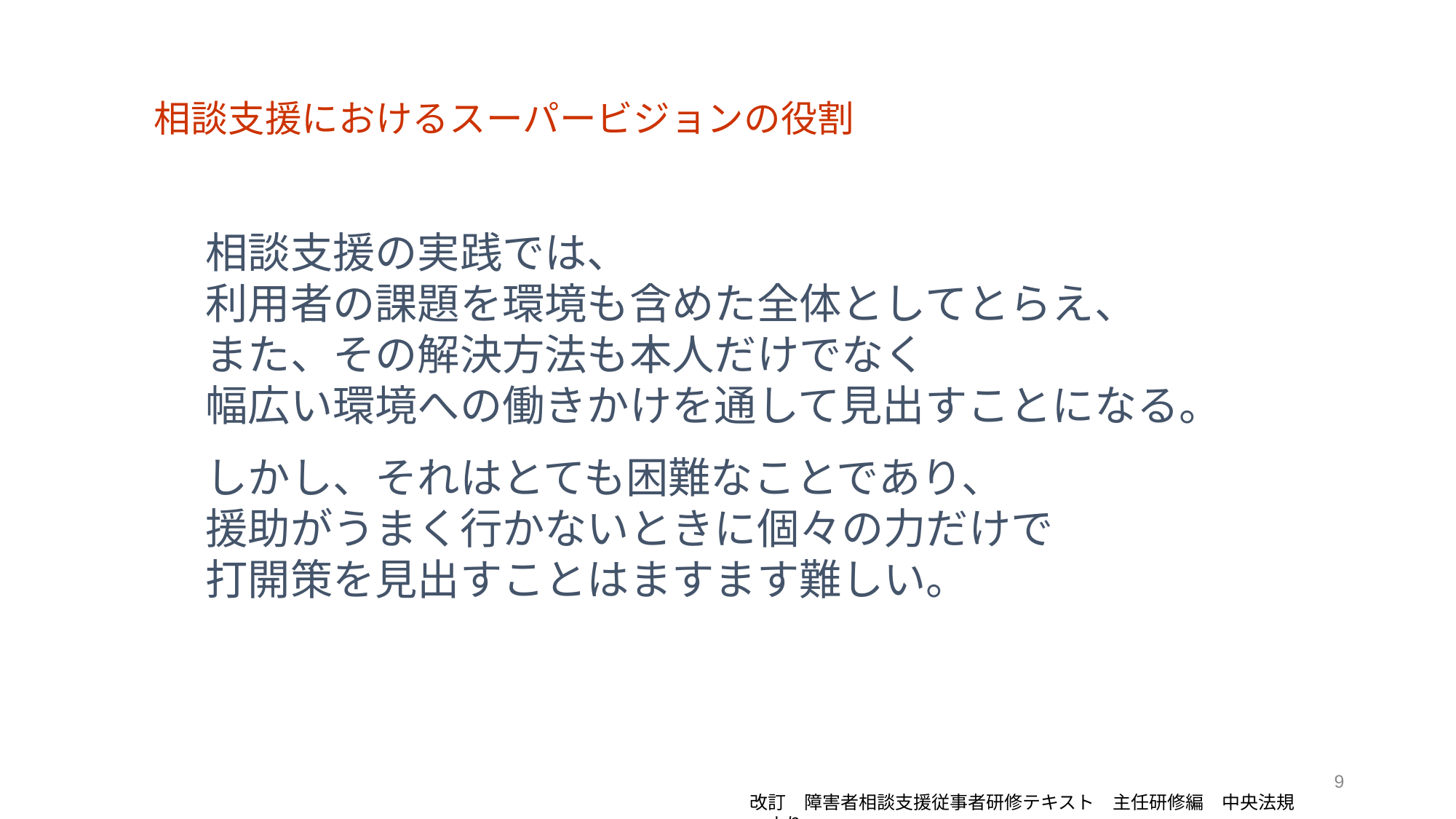

相談支援におけるスーパービジョンの役割
相談支援の実践では、
利用者の課題を環境も含めた全体としてとらえ、
また、その解決方法も本人だけでなく
幅広い環境への働きかけを通して見出すことになる。
しかし、それはとても困難なことであり、
援助がうまく行かないときに個々の力だけで
打開策を見出すことはますます難しい。
9
改訂　障害者相談支援従事者研修テキスト　主任研修編　中央法規　より